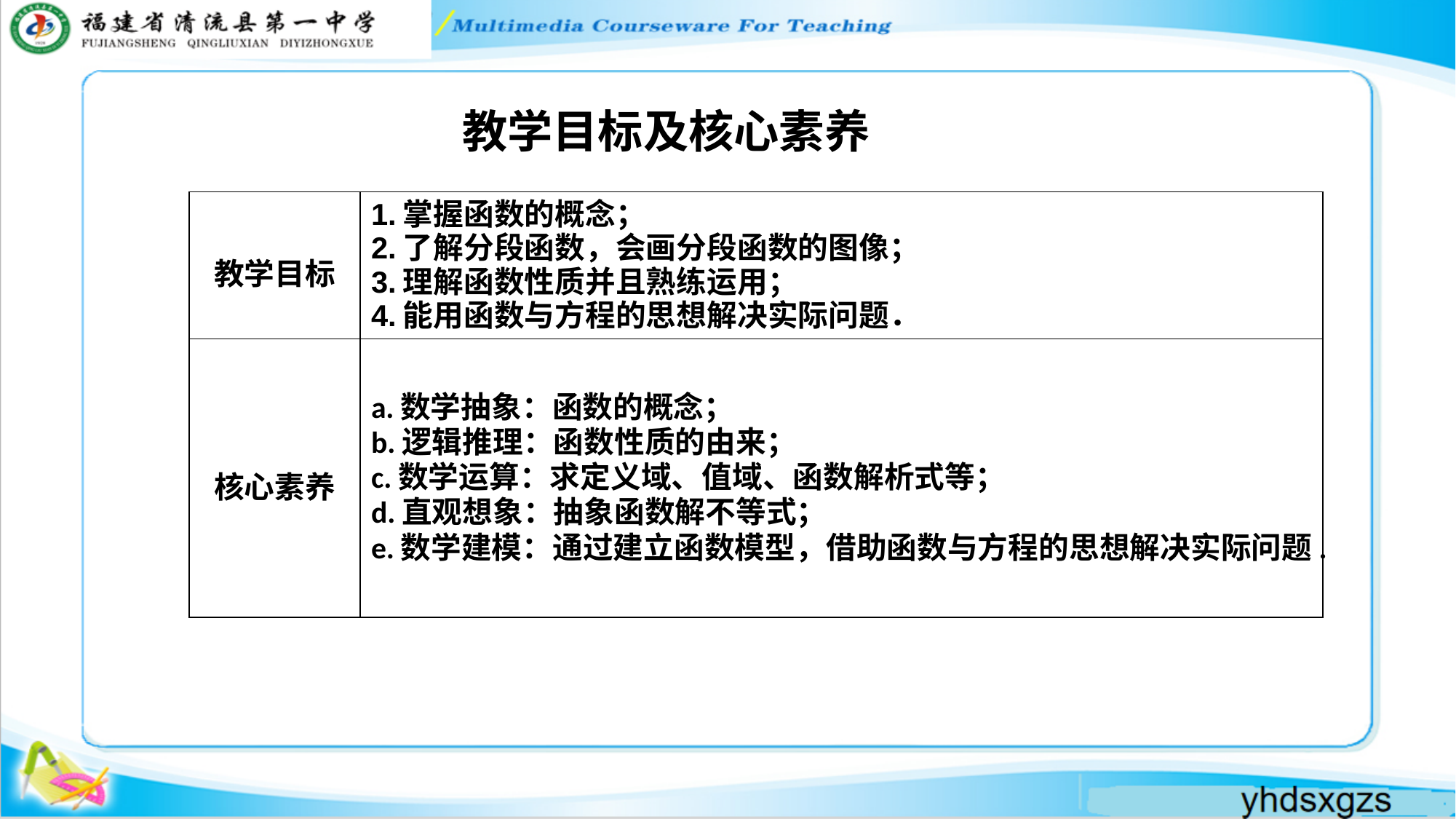

# 教学目标及核心素养
| 教学目标 | 1.掌握函数的概念； 2.了解分段函数，会画分段函数的图像； 3.理解函数性质并且熟练运用； 4.能用函数与方程的思想解决实际问题． |
| --- | --- |
| 核心素养 | a.数学抽象：函数的概念； b.逻辑推理：函数性质的由来； c.数学运算：求定义域、值域、函数解析式等； d.直观想象：抽象函数解不等式； e.数学建模：通过建立函数模型，借助函数与方程的思想解决实际问题. |